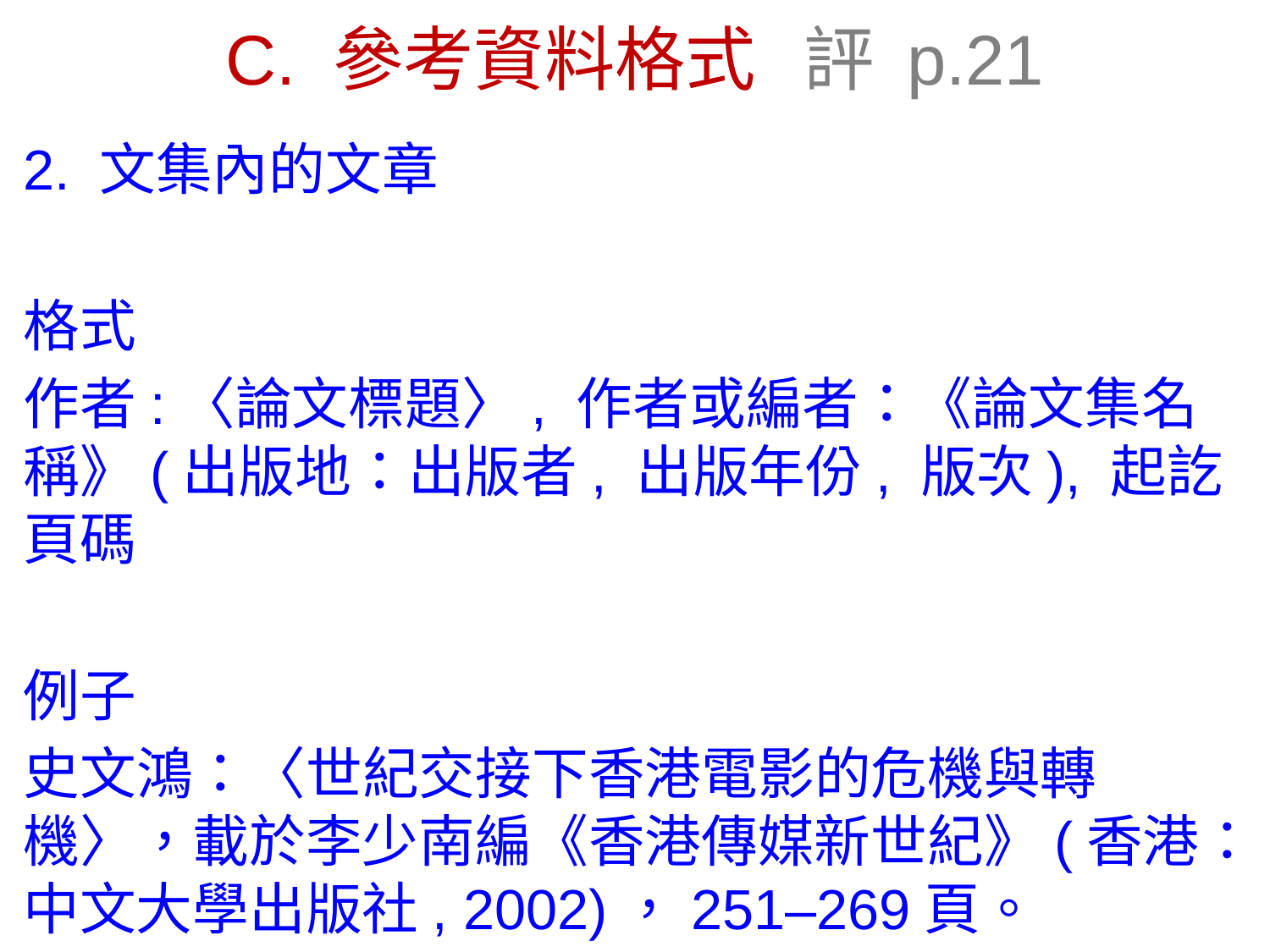

# C. 參考資料格式   評 p.21
2. 文集內的文章

格式
作者:〈論文標題〉, 作者或編者：《論文集名稱》(出版地：出版者, 出版年份, 版次), 起訖頁碼

例子
史文鴻：〈世紀交接下香港電影的危機與轉機〉，載於李少南編《香港傳媒新世紀》(香港：中文大學出版社, 2002)，251–269頁。